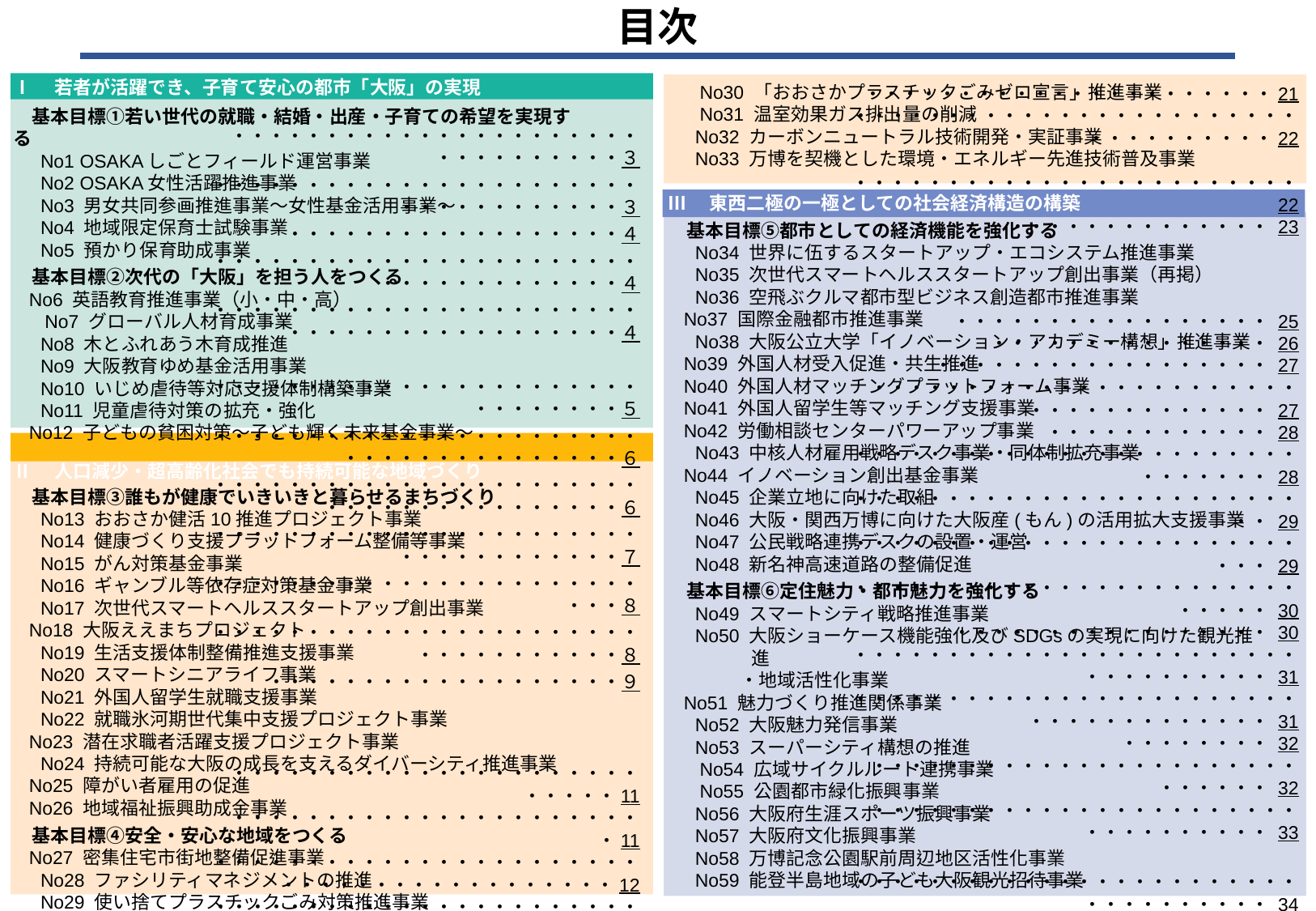

目次

　・・・・・・・・・・・・・・・・・・・・・・・・・・・・・・・・３
・・・・・・・・・・・・・・・・・・・・・・・・・・・・・・・・・・・３
・・・・・・・・・・・・・・・・・・４
・・・・・・・・・・・・・・・・・・・・・・・・・・・・・・・・・・・・４
・・・・・・・・・・・・・・・・・・・・・・・・・・・・・・・・・・・・・・・・・４

・・・・・・・・・・・・・・・・・・・・・・・・・・・・・・・５
・・・・・・・・・・・・・・・・・・・・・・・・・・・・・・・・・・・・・・６
・・・・・・・・・・・・・・・・・・・・・・・・・・・・・・・・・・・・・・・６
・・・・・・・・・・・・・・・・・・・・・・・・・・・・・・・・・・・７
・・・・・・・・・・・・・・・・・・・・・・・・・・８
・・・・・・・・・・・・・・・・・・・・・・・・・・・・・・・・・・８
・・・・・・・・・・・・・・・・・・・９

　・・・・・・・・・・・・・・・・・・・・・・・・・・・11
　・・・・・・・・・・・・・・・・・・・・・・・11
・・・・・・・・・・・・・・・・・・・・・・・・・・・・・・・・・・・・・・・・・12
・・・・・・・・・・・・・・・・・・・・・・・・・・・・・12
・・・・・・・・・・・・・・・・・・・・・・13
・・・・・・・・・・・・・・・・・・・・・・・・・・・・・・・・・・・・・・14
・・・・・・・・・・・・・・・・・・・・・・・・・・・・・14
・・・・・・・・・・・・・・・・・・・・・・・・・・・・・・・・・・・・・15
・・・・・・・・・・・・・・・・・・・・・・・・・・・・・・・・16
・・・・・・・・・・・・・・・・・・・・・16
・・・・・・・・・・・・・・・・・・・・・・・・・17
・・・・・・・・・・・・18
・・・・・・・・・・・・・・・・・・・・・・・・・・・・・・・・・・・・・・・・・19
・・・・・・・・・・・・・・・・・・・・・・・・・・・・・・・・・・19

・・・・・・・・・・・・・・・・・・・・・・・・・・・・・・20
・・・・・・・・・・・・・・・・・・・・・・・・・・・・・・・・・20
・・・・・・・・・・・・・・・・・・・・・・・・・21
Ⅰ　若者が活躍でき、子育て安心の都市「大阪」の実現
　基本目標①若い世代の就職・結婚・出産・子育ての希望を実現する
　 No1 OSAKAしごとフィールド運営事業
　 No2 OSAKA女性活躍推進事業
　 No3 男女共同参画推進事業～女性基金活用事業～
　 No4 地域限定保育士試験事業
　 No5 預かり保育助成事業
　基本目標②次代の「大阪」を担う人をつくる
   No6 英語教育推進事業（小・中・高）
 　No7 グローバル人材育成事業
　 No8 木とふれあう木育成推進
　 No9 大阪教育ゆめ基金活用事業
　 No10 いじめ虐待等対応支援体制構築事業
　 No11 児童虐待対策の拡充・強化
   No12 子どもの貧困対策～子ども輝く未来基金事業～

Ⅱ　人口減少・超高齢化社会でも持続可能な地域づくり
　基本目標③誰もが健康でいきいきと暮らせるまちづくり
　 No13 おおさか健活10推進プロジェクト事業
　 No14 健康づくり支援プラットフォーム整備等事業
　 No15 がん対策基金事業
　 No16 ギャンブル等依存症対策基金事業
　 No17 次世代スマートヘルススタートアップ創出事業
   No18 大阪ええまちプロジェクト
　 No19 生活支援体制整備推進支援事業
　 No20 スマートシニアライフ事業
　 No21 外国人留学生就職支援事業
　 No22 就職氷河期世代集中支援プロジェクト事業
   No23 潜在求職者活躍支援プロジェクト事業
　 No24 持続可能な大阪の成長を支えるダイバーシティ推進事業
   No25 障がい者雇用の促進
   No26 地域福祉振興助成金事業
　基本目標④安全・安心な地域をつくる
   No27 密集住宅市街地整備促進事業
　 No28 ファシリティマネジメントの推進
　 No29 使い捨てプラスチックごみ対策推進事業

 　No30 「おおさかプラスチックごみゼロ宣言」推進事業
 　No31 温室効果ガス排出量の削減
　 No32 カーボンニュートラル技術開発・実証事業
　 No33 万博を契機とした環境・エネルギー先進技術普及事業

Ⅲ　東西二極の一極としての社会経済構造の構築
　基本目標⑤都市としての経済機能を強化する
　 No34 世界に伍するスタートアップ・エコシステム推進事業
　 No35 次世代スマートヘルススタートアップ創出事業（再掲）
　 No36 空飛ぶクルマ都市型ビジネス創造都市推進事業
   No37 国際金融都市推進事業
　 No38 大阪公立大学「イノベーション・アカデミー構想」推進事業
   No39 外国人材受入促進・共生推進
   No40 外国人材マッチングプラットフォーム事業
   No41 外国人留学生等マッチング支援事業
   No42 労働相談センターパワーアップ事業
　 No43 中核人材雇用戦略デスク事業・同体制拡充事業
   No44 イノベーション創出基金事業
　 No45 企業立地に向けた取組
　 No46 大阪・関西万博に向けた大阪産(もん)の活用拡大支援事業
　 No47 公民戦略連携デスクの設置・運営
　 No48 新名神高速道路の整備促進
　基本目標⑥定住魅力・都市魅力を強化する
　 No49 スマートシティ戦略推進事業
　 No50 大阪ショーケース機能強化及びSDGsの実現に向けた観光推進
・地域活性化事業
   No51 魅力づくり推進関係事業
　 No52 大阪魅力発信事業
　 No53 スーパーシティ構想の推進
 　No54 広域サイクルルート連携事業
 　No55 公園都市緑化振興事業
　 No56 大阪府生涯スポーツ振興事業
　 No57 大阪府文化振興事業
　 No58 万博記念公園駅前周辺地区活性化事業
　 No59 能登半島地域の子ども大阪観光招待事業

・・・・・・・・・・・・・・・・・・・・・・21
・・・・・・・・・・・・・・・・・・・・・・・・・・・・・・・・・・22
　 ・・・・・・・・・・・・・・・・・・・・・・・・ 22
　・・・・・・・・・・・・・・ 23

・・・・・・・・・・・・・・・・・ 25
・・・・・・・・・・・・・・・ 26
・・・・・・・・・・・・・・・・・・ 27
　・・・・・・・・・・・・・・・・・・・・・・・・・・・・・・・・・・・・ 27
　・・・・・・・・・・・・ 28
・・・・・・・・・・・・・・・・・・・・・・・・・・・・・・・ 28
・・・・・・・・・・・・・・・・・・・・・・・・・・ 29
・・・・・・・・・・・・・・・・・・・・・・・・・・・ 29
・・・・・・・・・・・・・・・・・・・・・・・・・・・・・ 30
・・・・・・・・・・・・・・・・・ 30
・・・・・・・・・・・・・・・・・・・・・・・・・・・・・・・・・・ 31
・・・・・・・・・・・・・・・・・・・・・・・・・・・・・・・・・・・・・ 31
　・・・・・・・・ 32
　・・・・・・・・・・・・・・・・・・・・・・・・・・・・・ 32
　・・・・・・・・・・・・・・・・・・・・・・・・・・・・・・・・・ 33

・・・・・・・・・・・・・・・・・・・・・・・・・・・・・・・・・・ 34

・・・・・・・・・・・・・・・・・・・・・・・・・・・・・・・・・・・・・・・・・ 35
　・・・・・・・・・・・・・・・・・・・・・・・・・・・・・・・・・・・・ 36
・・・・・・・・・・・・・・・・・・・・・・・・・・・・・・・・・・・・・・・・ 37
・・・・・・・・・・・・・・・・・・・・・・・・・・・・・・・・・・・・ 37
・・・・・・・・・・・・・・・・・・・・・・・・・・・・・・・・・・ 38
　・・・・・・・・・・・・・・・・・・・・・・・・・・・・・・・・・・・・ 38
　 ・・・・・・・・・・・・・・・・・・・・・・・・・・・・・・・・ 39
・・・・・・・・・・・・・・・・・・・・・・・・・・・・・・・・・・・・・・ 39
・・・・・・・・・・・・・・・・・・・・・・ 40
・・・・・・・・・・・・・・・・・・・・・・ 40